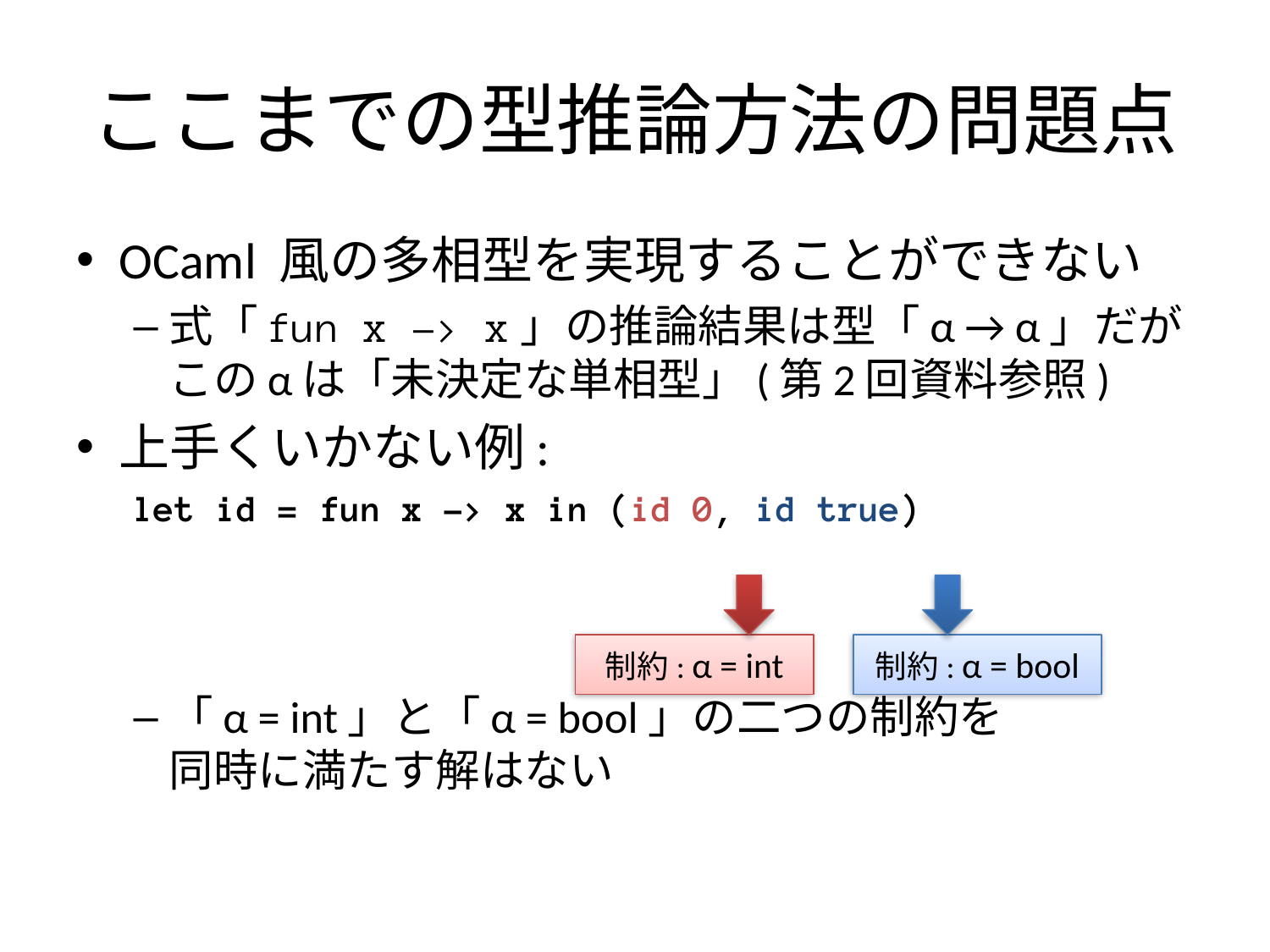

# ここまでの型推論方法の問題点
OCaml 風の多相型を実現することができない
式「fun x -> x」の推論結果は型「α → α」だが
このαは「未決定な単相型」(第2回資料参照)
上手くいかない例:
let id = fun x -> x in (id 0, id true)

「α = int」と「α = bool」の二つの制約を
同時に満たす解はない

制約: α = int
制約: α = bool